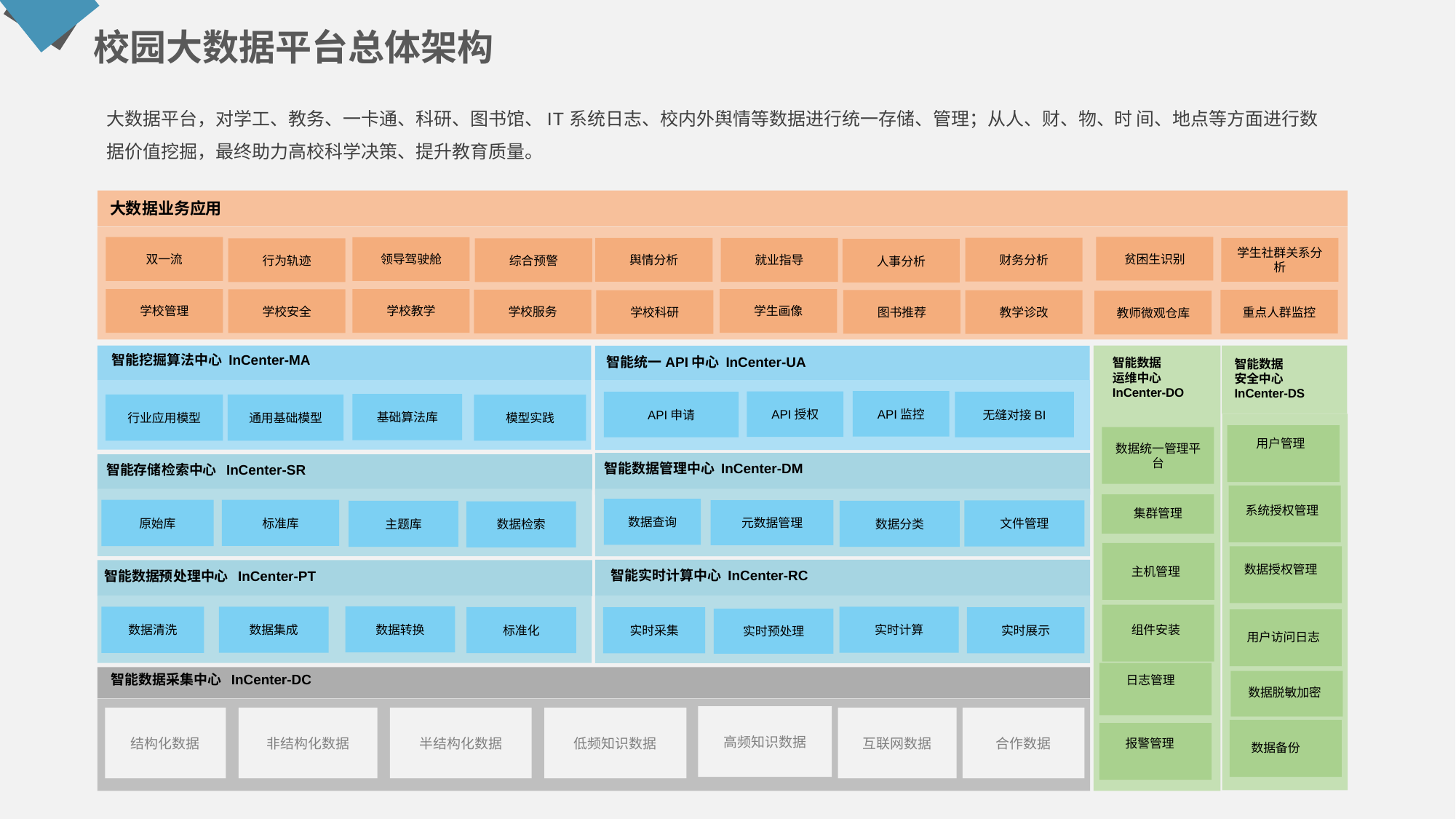

校园大数据平台总体架构
大数据平台，对学工、教务、一卡通、科研、图书馆、IT系统日志、校内外舆情等数据进行统一存储、管理；从人、财、物、时 间、地点等方面进行数据价值挖掘，最终助力高校科学决策、提升教育质量。

大数据业务应用

双一流
领导驾驶舱
财务分析
舆情分析
就业指导
行为轨迹
综合预警
人事分析
学校管理
学校教学
学校安全
学校服务
图书推荐
学校科研
智能挖掘算法中心 InCenter-MA

智能统一API中心 InCenter-UA
智能数据
运维中心
InCenter-DO
智能数据
安全中心
InCenter-DS

API监控
API授权
无缝对接BI
API申请
基础算法库
通用基础模型
行业应用模型
模型实践

数据统一管理平台

智能数据管理中心 InCenter-DM
智能存储检索中心  InCenter-SR

系统授权管理
数据查询
原始库
标准库
元数据管理
文件管理
集群管理
主题库
数据分类

数据授权管理
主机管理

智能实时计算中心 InCenter-RC
智能数据预处理中心  InCenter-PT

数据转换
数据清洗
实时计算
数据集成
标准化
实时展示
实时采集
实时预处理

组件安装
用户访问日志

智能数据采集中心  InCenter-DC

日志管理

数据脱敏加密

高频知识数据
结构化数据
互联网数据
半结构化数据
非结构化数据
低频知识数据
合作数据

报警管理
数据备份
贫困生识别
学生社群关系分析
学生画像
重点人群监控
教学诊改
教师微观仓库

用户管理
数据检索